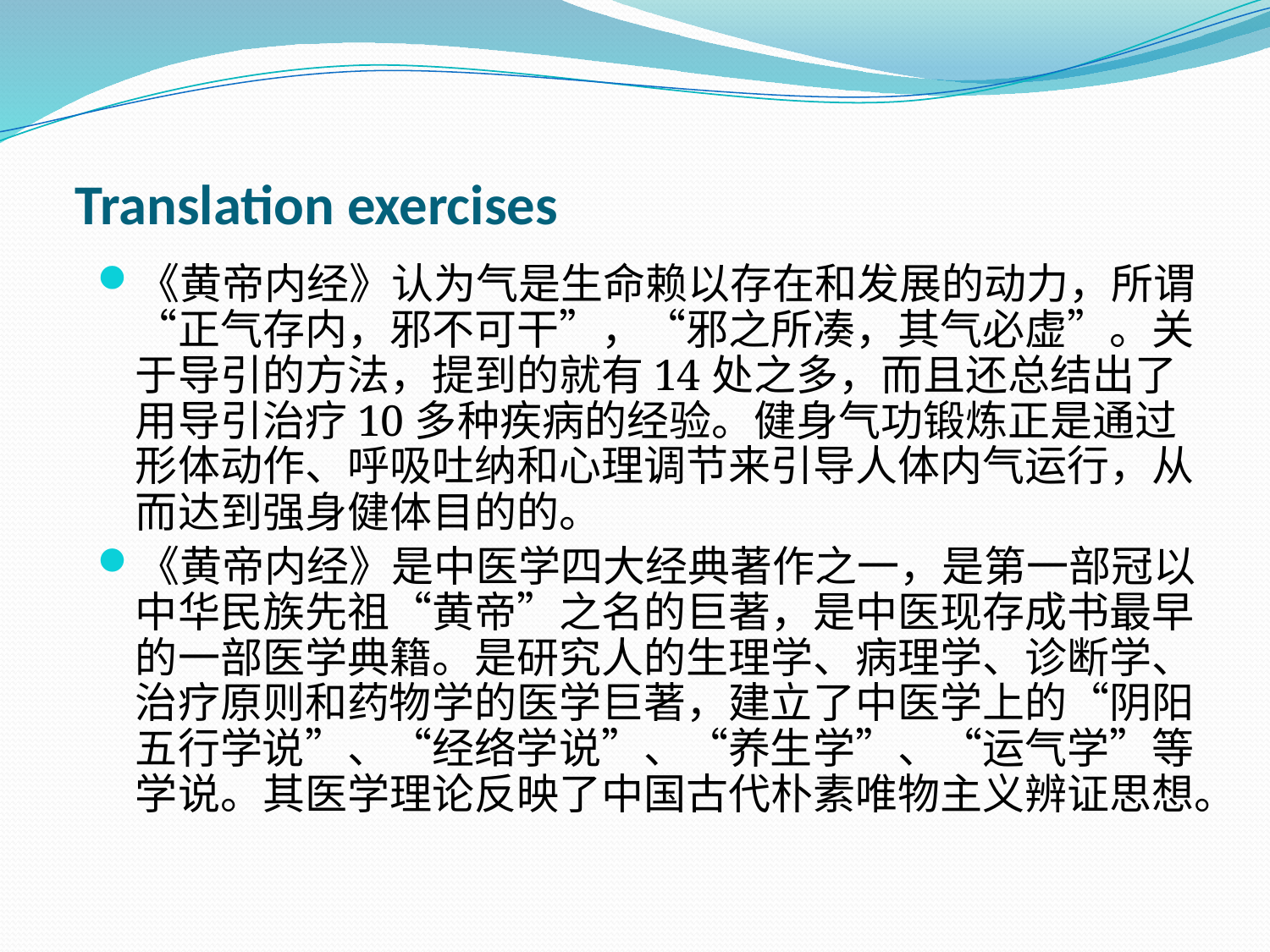

# Translation exercises
《黄帝内经》认为气是生命赖以存在和发展的动力，所谓“正气存内，邪不可干”，“邪之所凑，其气必虚”。关于导引的方法，提到的就有14处之多，而且还总结出了用导引治疗10多种疾病的经验。健身气功锻炼正是通过形体动作、呼吸吐纳和心理调节来引导人体内气运行，从而达到强身健体目的的。
《黄帝内经》是中医学四大经典著作之一，是第一部冠以中华民族先祖“黄帝”之名的巨著，是中医现存成书最早的一部医学典籍。是研究人的生理学、病理学、诊断学、治疗原则和药物学的医学巨著，建立了中医学上的“阴阳五行学说”、“经络学说”、“养生学”、“运气学”等学说。其医学理论反映了中国古代朴素唯物主义辨证思想。